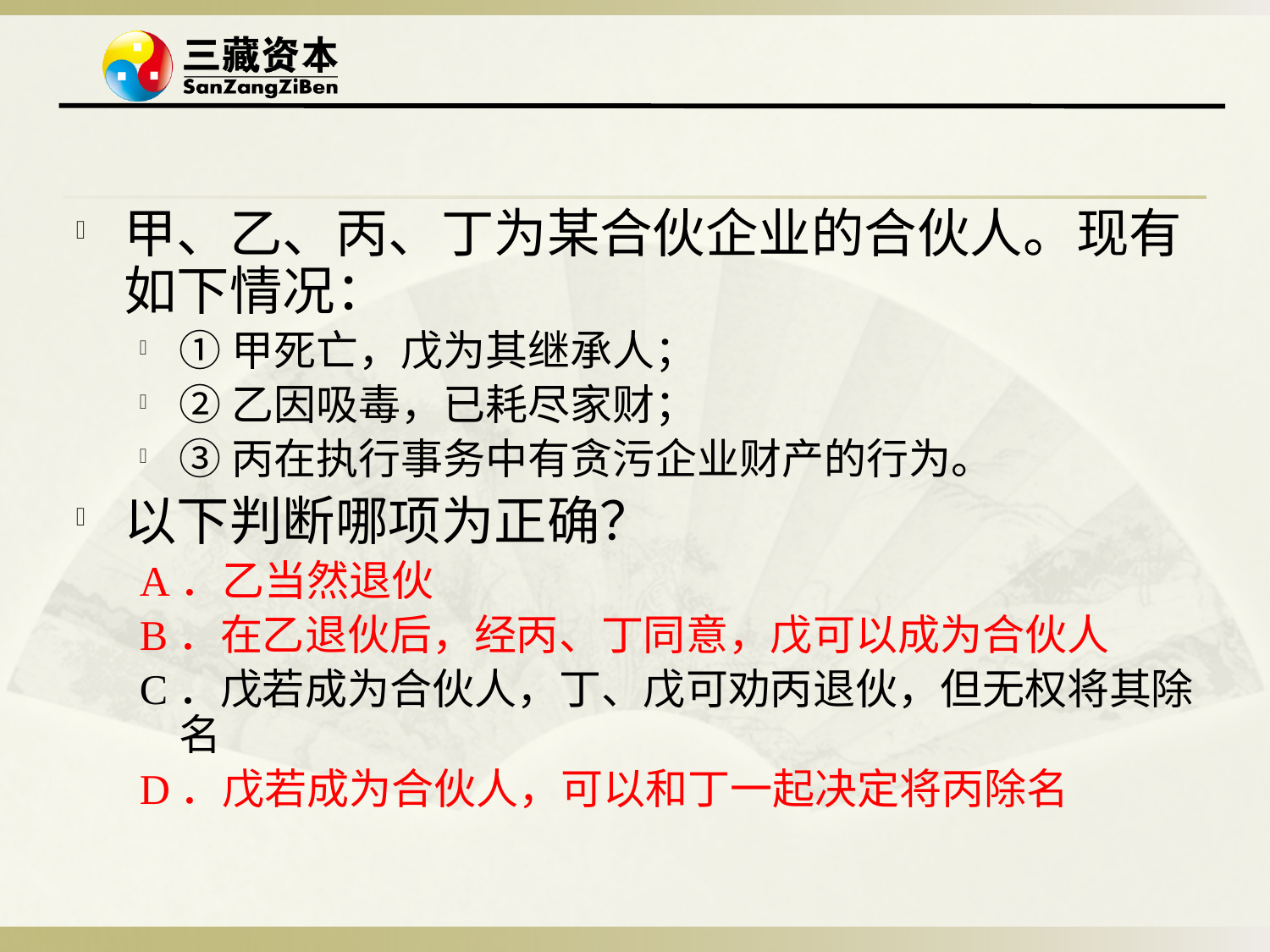

#
甲、乙、丙、丁为某合伙企业的合伙人。现有如下情况：
①甲死亡，戊为其继承人；
②乙因吸毒，已耗尽家财；
③丙在执行事务中有贪污企业财产的行为。
以下判断哪项为正确？
A．乙当然退伙
B．在乙退伙后，经丙、丁同意，戊可以成为合伙人
C．戊若成为合伙人，丁、戊可劝丙退伙，但无权将其除名
D．戊若成为合伙人，可以和丁一起决定将丙除名